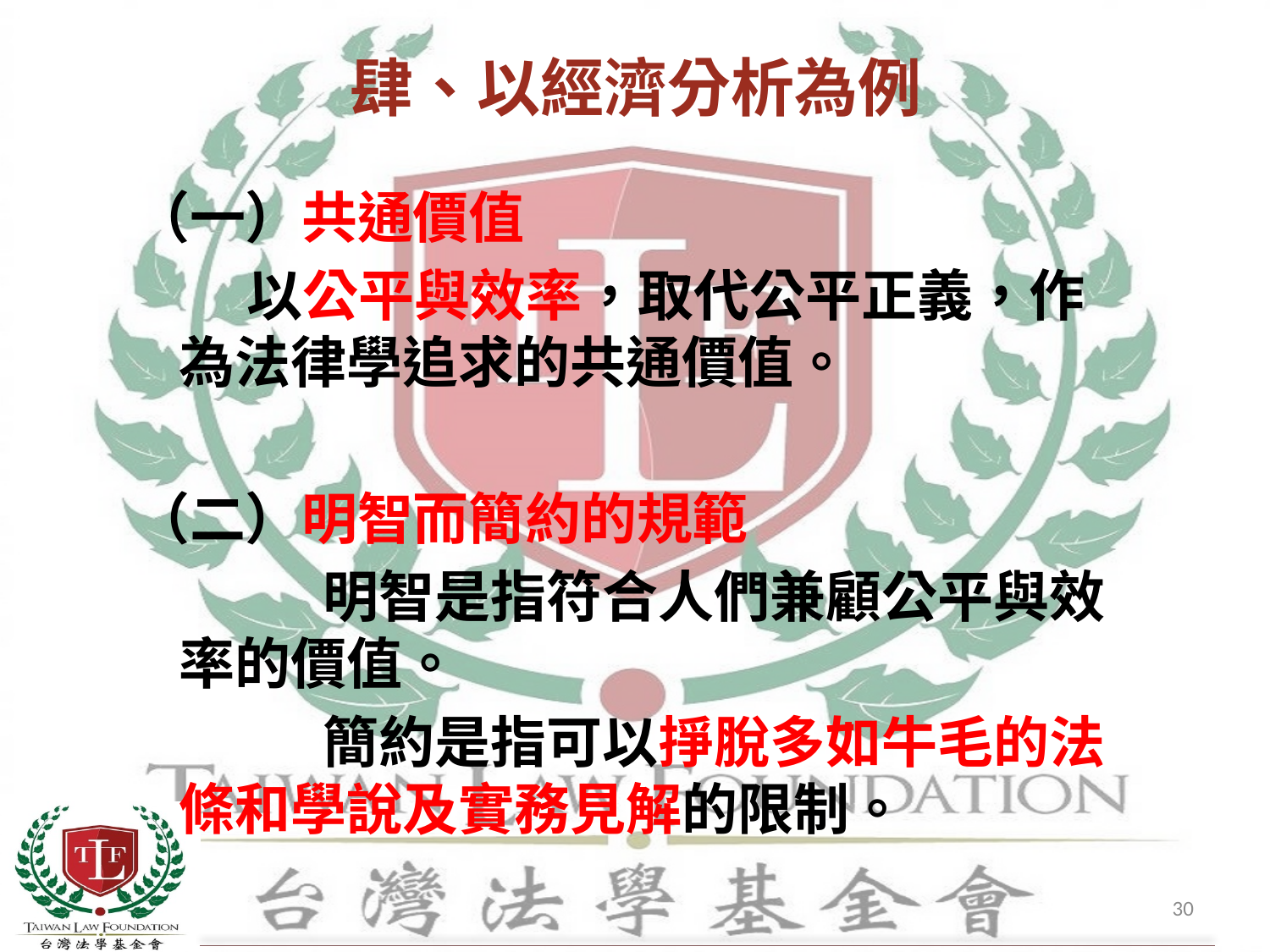

# 肆、以經濟分析為例
（一）共通價值
        以公平與效率，取代公平正義，作為法律學追求的共通價值。

（二）明智而簡約的規範
              明智是指符合人們兼顧公平與效率的價值。
              簡約是指可以掙脫多如牛毛的法條和學說及實務見解的限制。
30